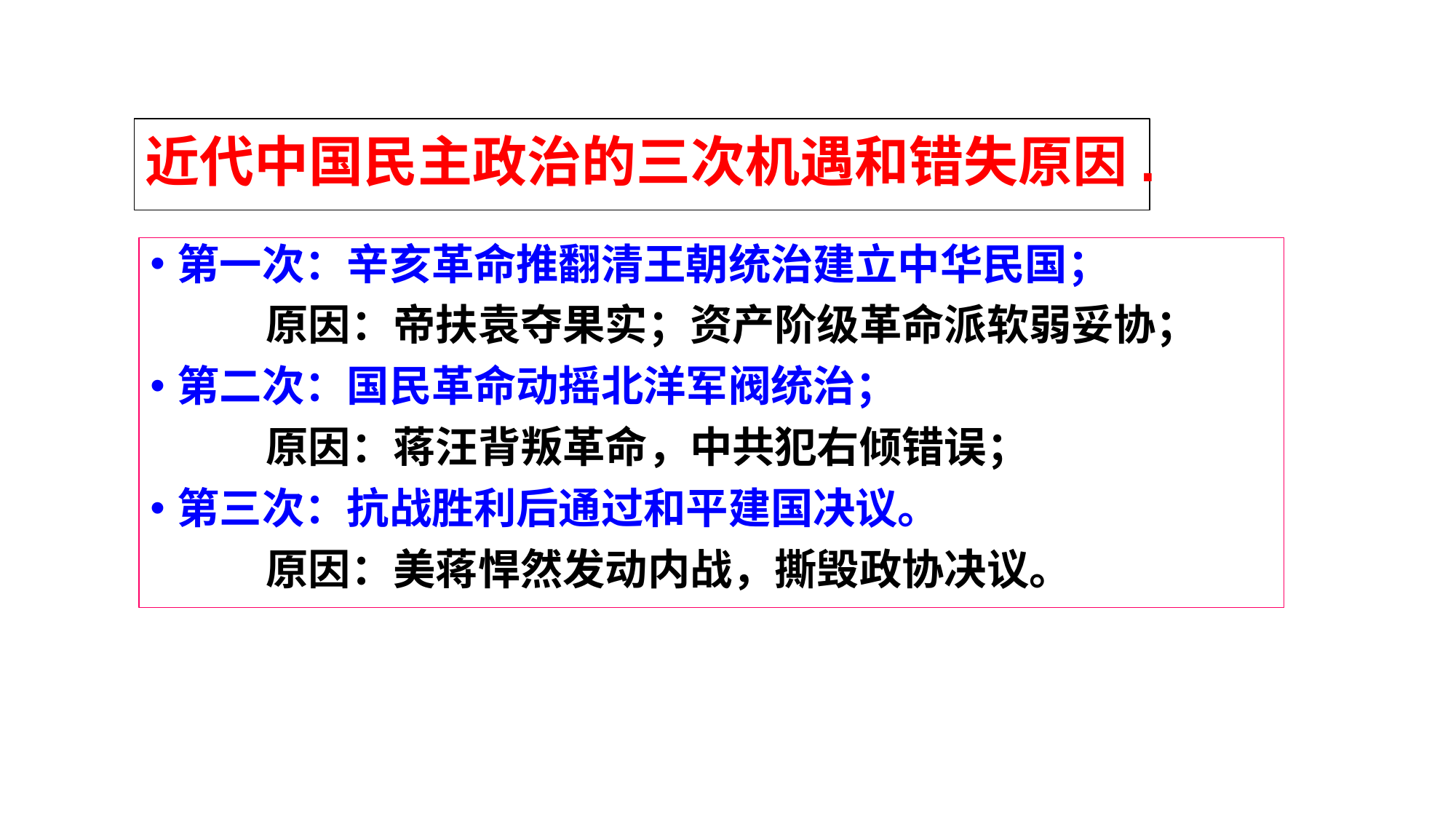

# 近代中国民主政治的三次机遇和错失原因.
第一次：辛亥革命推翻清王朝统治建立中华民国；
           原因：帝扶袁夺果实；资产阶级革命派软弱妥协；
第二次：国民革命动摇北洋军阀统治；
           原因：蒋汪背叛革命，中共犯右倾错误；
第三次：抗战胜利后通过和平建国决议。
           原因：美蒋悍然发动内战，撕毁政协决议。